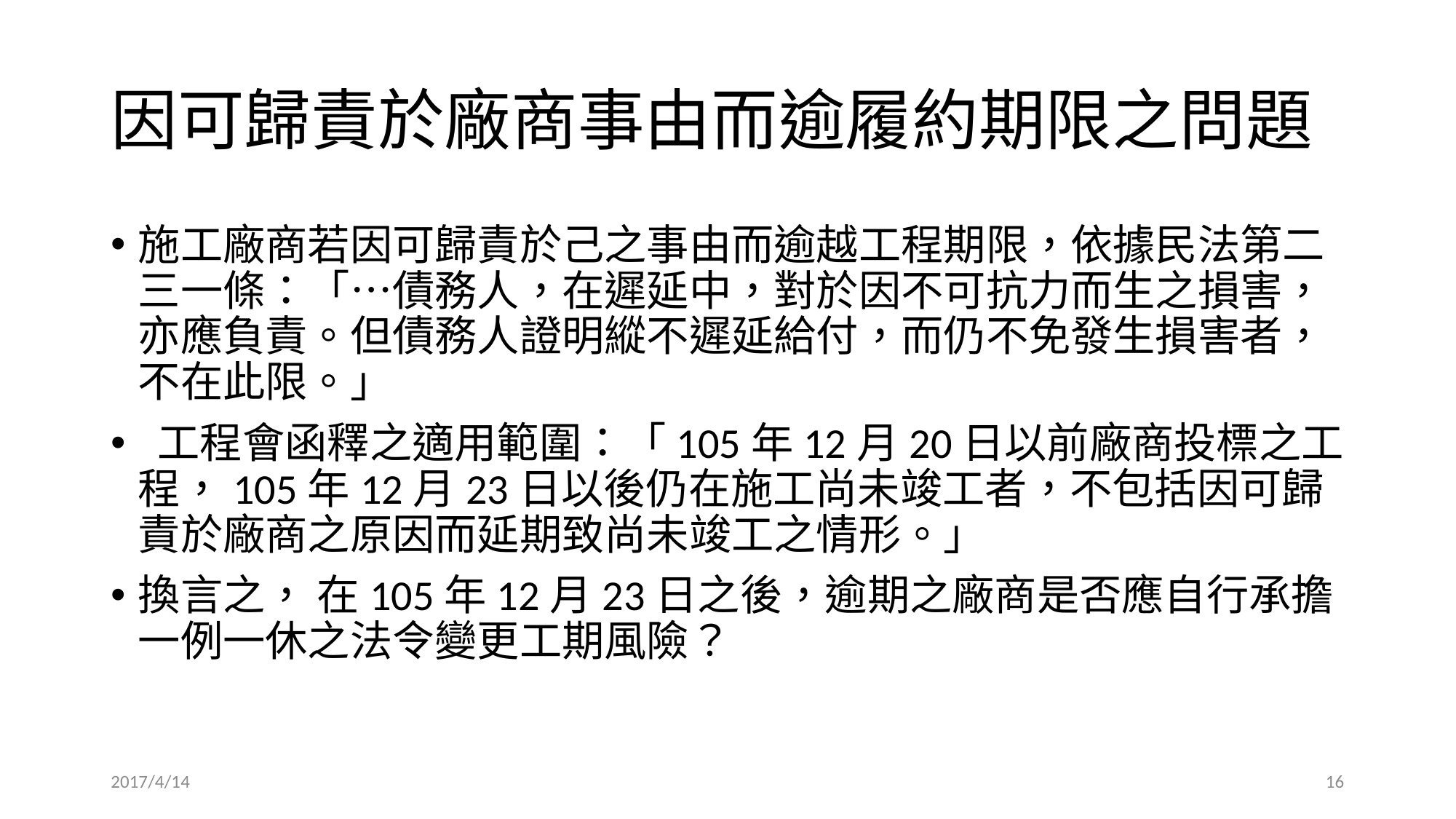

# 因可歸責於廠商事由而逾履約期限之問題
施工廠商若因可歸責於己之事由而逾越工程期限，依據民法第二三一條：「…債務人，在遲延中，對於因不可抗力而生之損害，亦應負責。但債務人證明縱不遲延給付，而仍不免發生損害者，不在此限。」
 工程會函釋之適用範圍：「105年12月20日以前廠商投標之工程，105年12月23日以後仍在施工尚未竣工者，不包括因可歸責於廠商之原因而延期致尚未竣工之情形。」
換言之， 在105年12月23日之後，逾期之廠商是否應自行承擔一例一休之法令變更工期風險？

2017/4/14

16